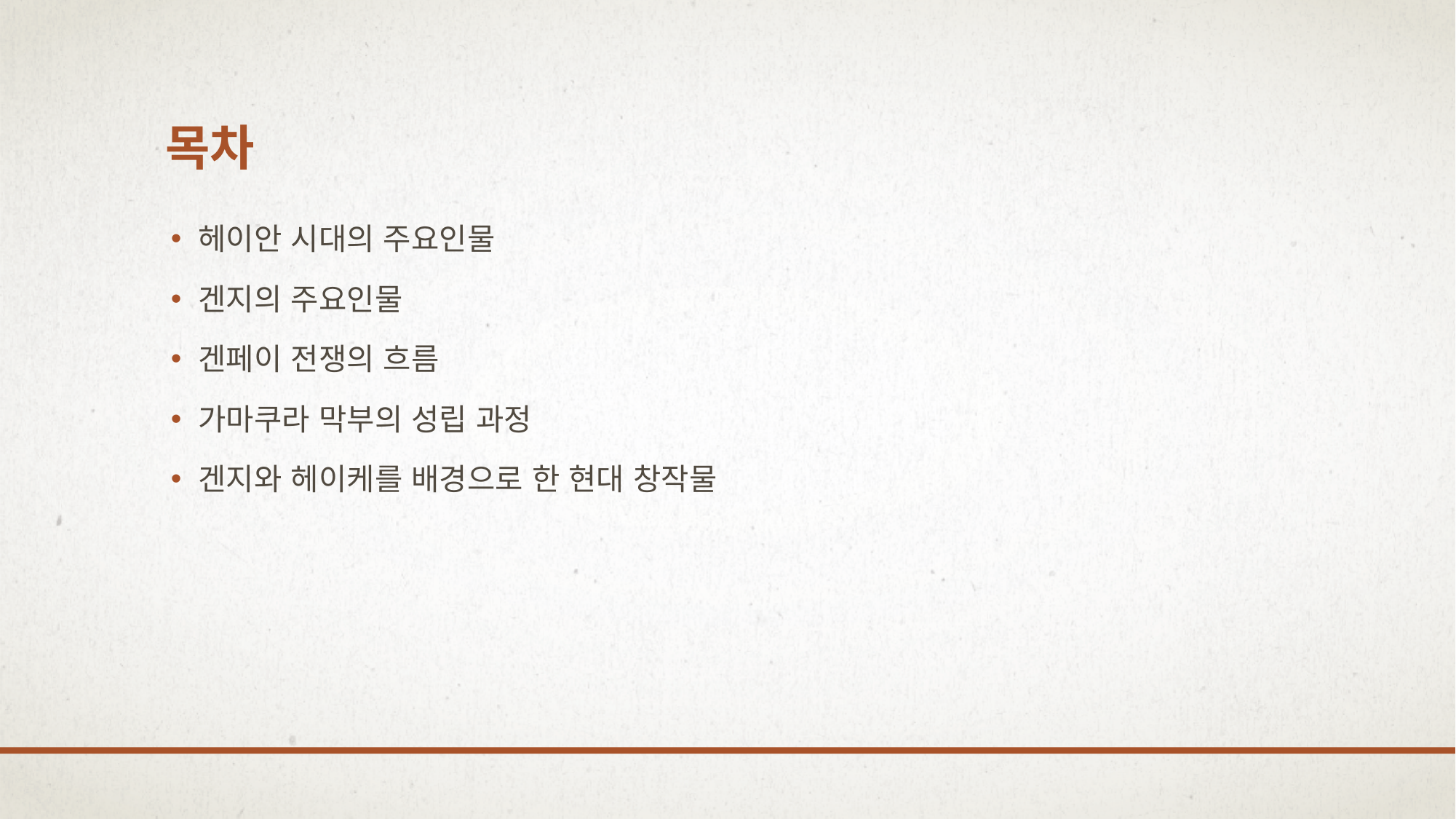

# 목차
헤이안 시대의 주요인물
겐지의 주요인물
겐페이 전쟁의 흐름
가마쿠라 막부의 성립 과정
겐지와 헤이케를 배경으로 한 현대 창작물